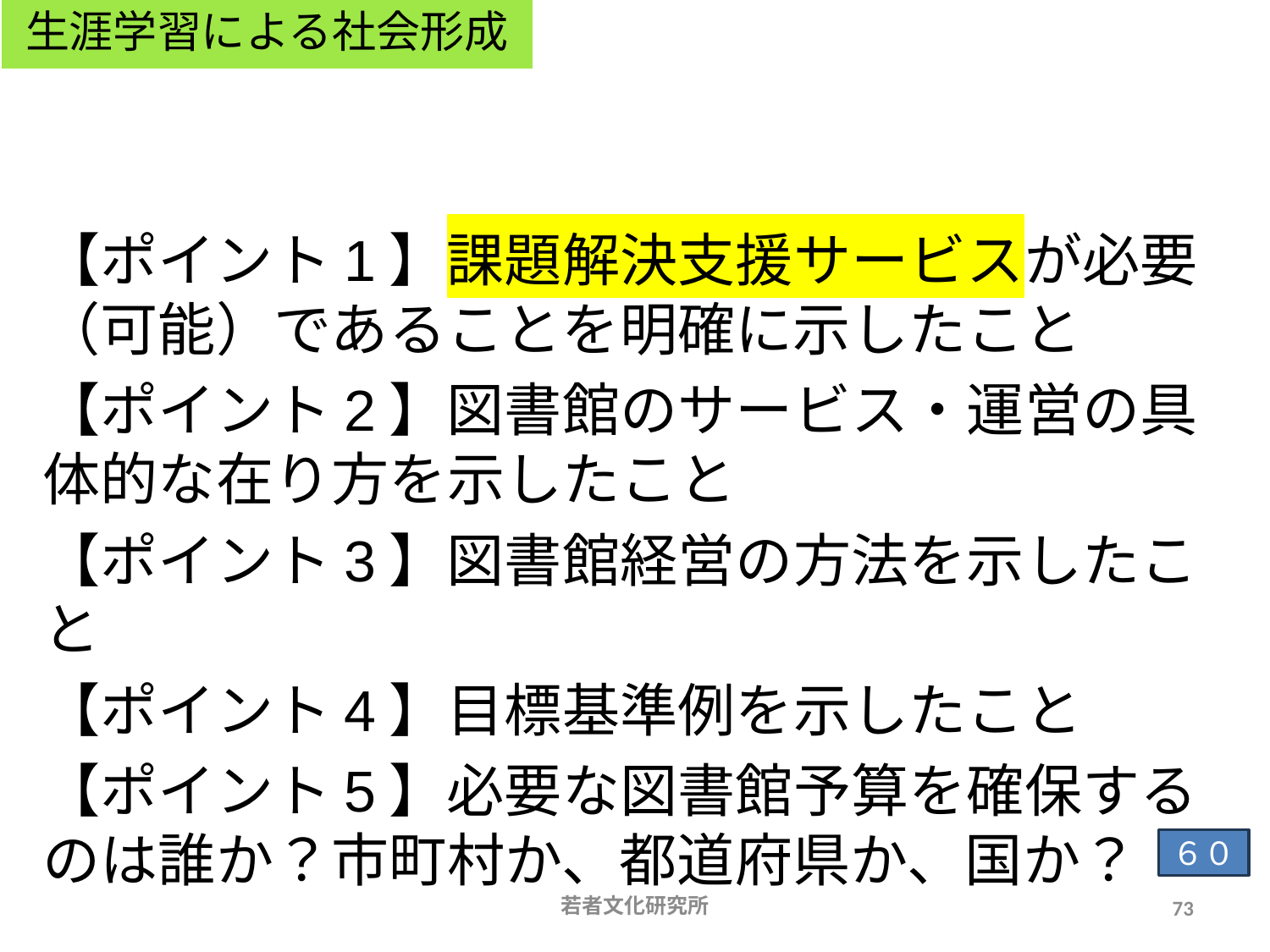

生涯学習による社会形成
# 2012年12月「図書館の設置及び運営上の望ましい基準」のポイント（薬袋秀樹）
【ポイント1】課題解決支援サービスが必要（可能）であることを明確に示したこと
【ポイント2】図書館のサービス・運営の具体的な在り方を示したこと
【ポイント3】図書館経営の方法を示したこと
【ポイント4】目標基準例を示したこと
【ポイント5】必要な図書館予算を確保するのは誰か？市町村か、都道府県か、国か？
６０
若者文化研究所
73